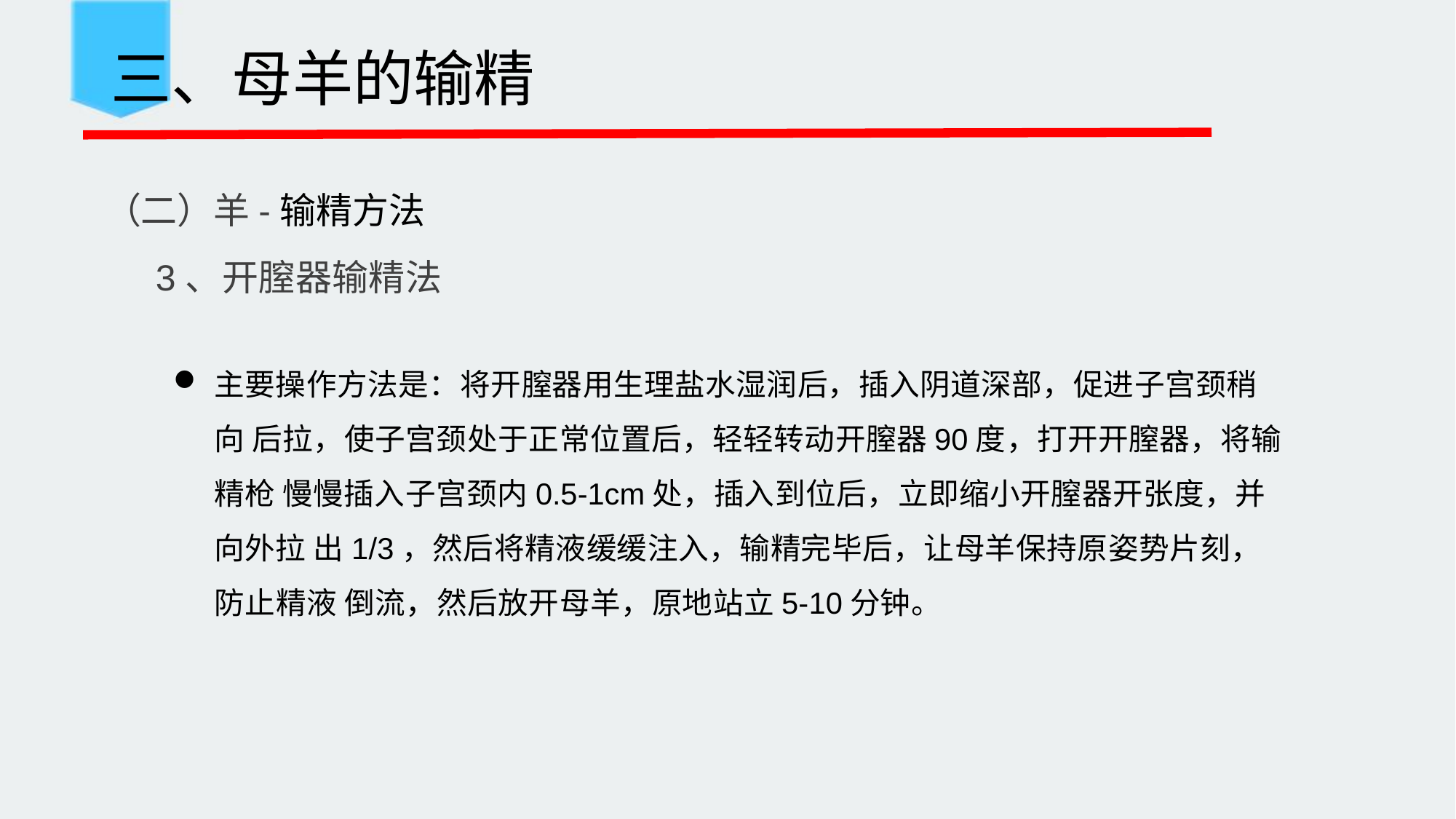

三、母羊的输精
  （二）羊-输精方法
       3、开膣器输精法

主要操作方法是：将开膣器用生理盐水湿润后，插入阴道深部，促进子宫颈稍向 后拉，使子宫颈处于正常位置后，轻轻转动开膣器90度，打开开膣器，将输精枪 慢慢插入子宫颈内0.5-1cm处，插入到位后，立即缩小开膣器开张度，并向外拉 出1/3，然后将精液缓缓注入，输精完毕后，让母羊保持原姿势片刻，防止精液 倒流，然后放开母羊，原地站立5-10分钟。